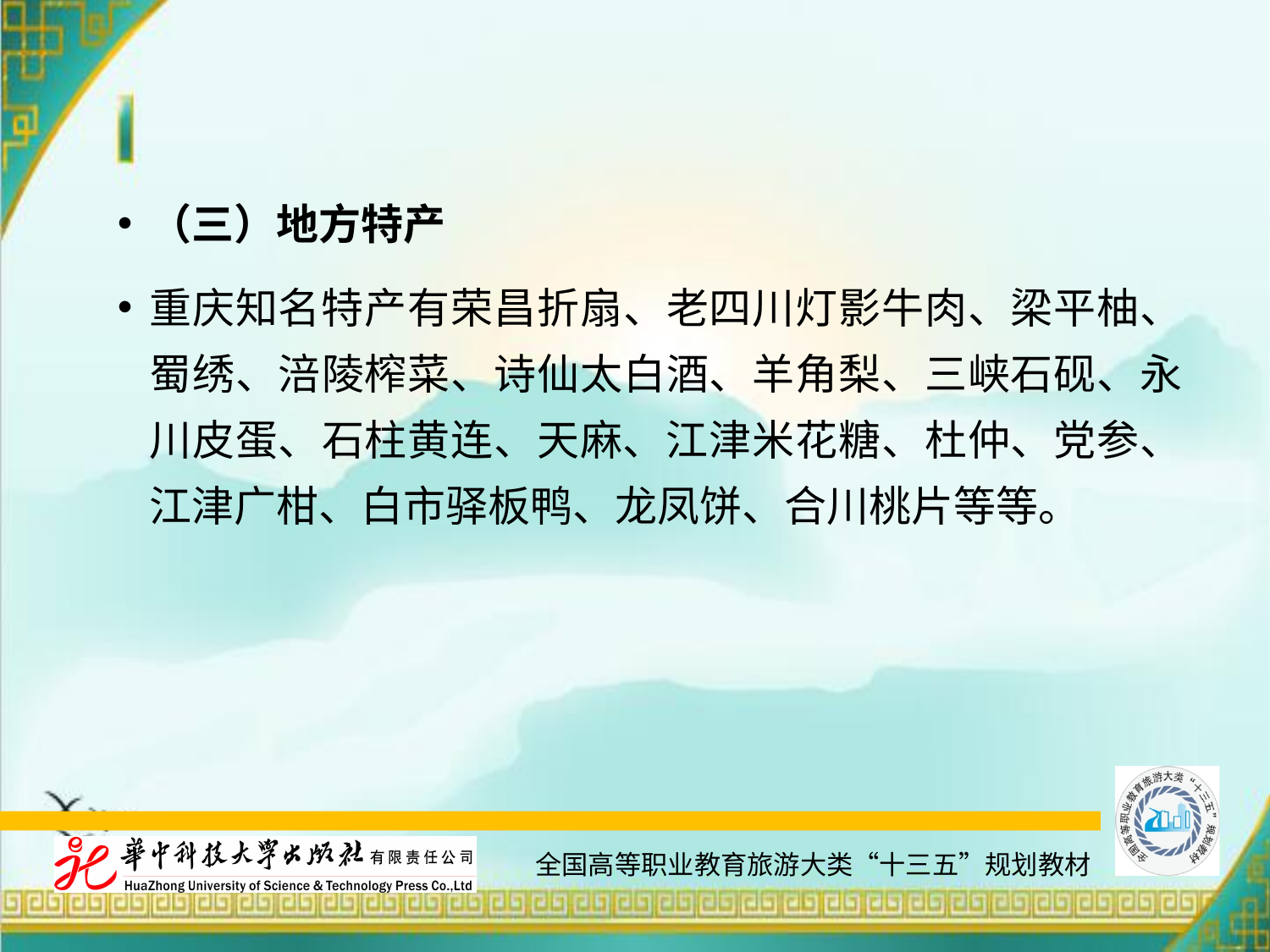

#
（三）地方特产
重庆知名特产有荣昌折扇、老四川灯影牛肉、梁平柚、蜀绣、涪陵榨菜、诗仙太白酒、羊角梨、三峡石砚、永川皮蛋、石柱黄连、天麻、江津米花糖、杜仲、党参、江津广柑、白市驿板鸭、龙凤饼、合川桃片等等。